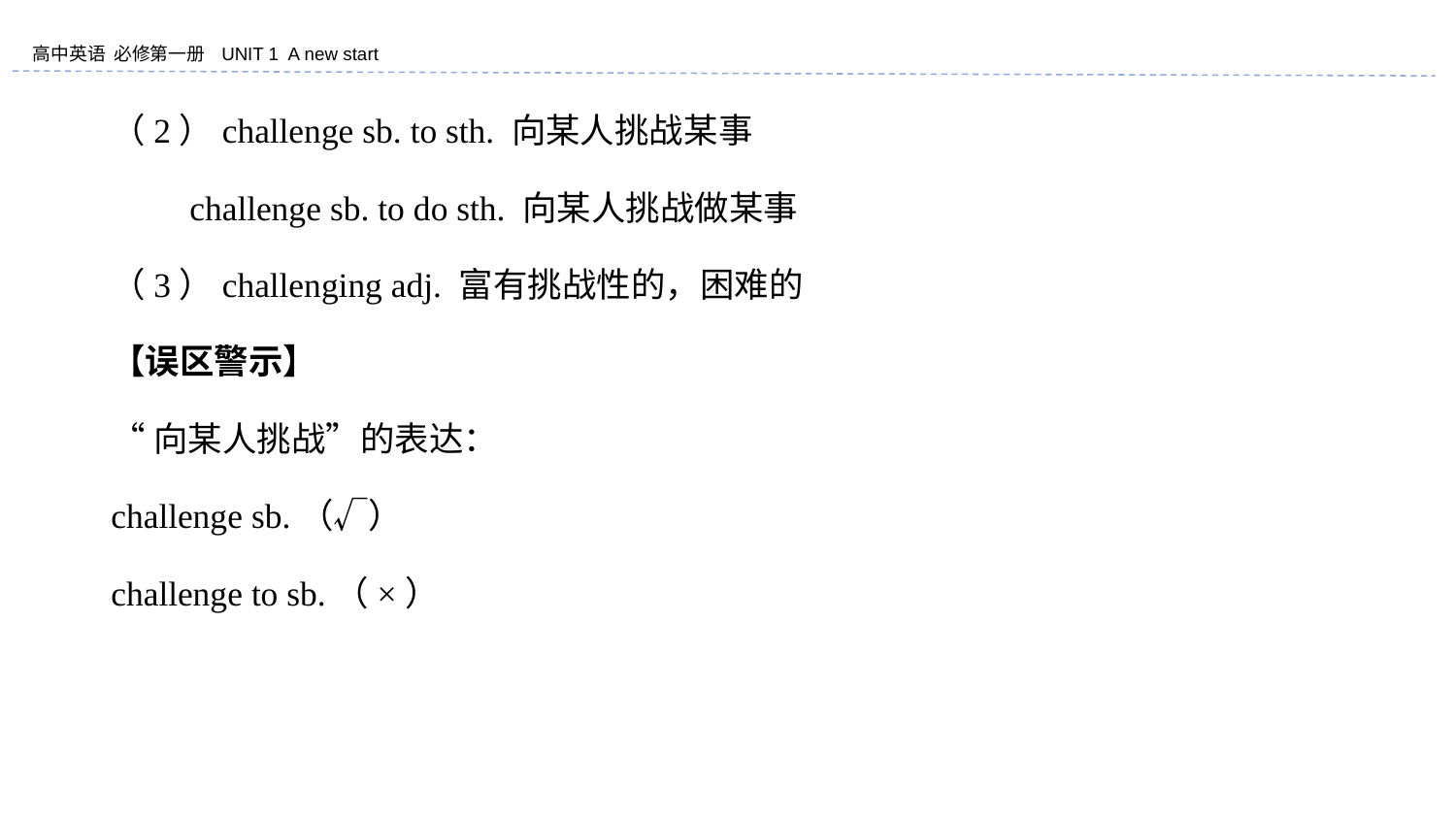

（2）challenge sb. to sth. 向某人挑战某事
         challenge sb. to do sth. 向某人挑战做某事
（3）challenging adj. 富有挑战性的，困难的
【误区警示】
“向某人挑战”的表达：
challenge sb.（√）
challenge to sb.（×）